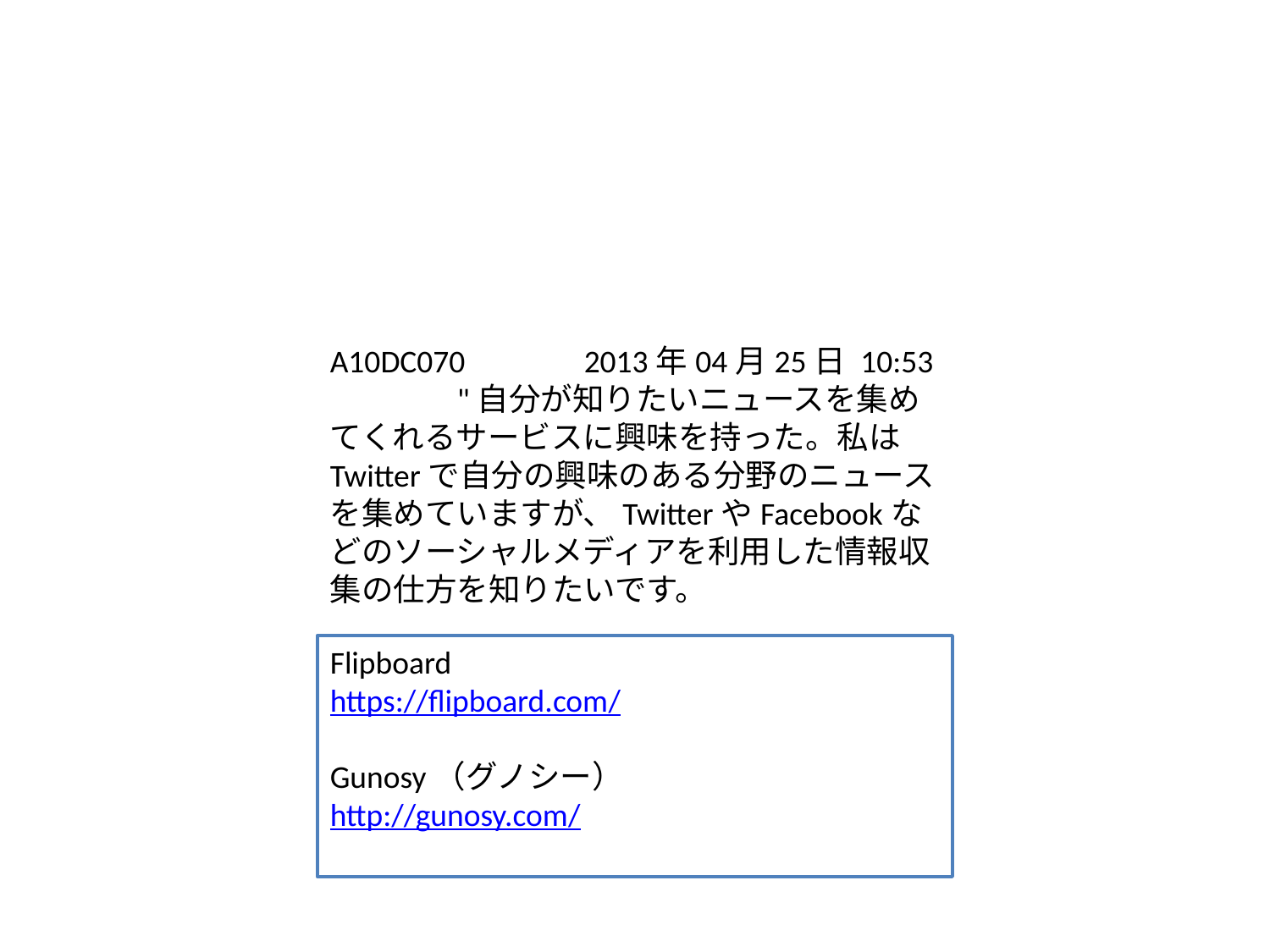

A10DC070	2013年04月25日 10:53	"自分が知りたいニュースを集めてくれるサービスに興味を持った。私はTwitterで自分の興味のある分野のニュースを集めていますが、TwitterやFacebookなどのソーシャルメディアを利用した情報収集の仕方を知りたいです。
Flipboard
https://flipboard.com/

Gunosy（グノシー）
http://gunosy.com/